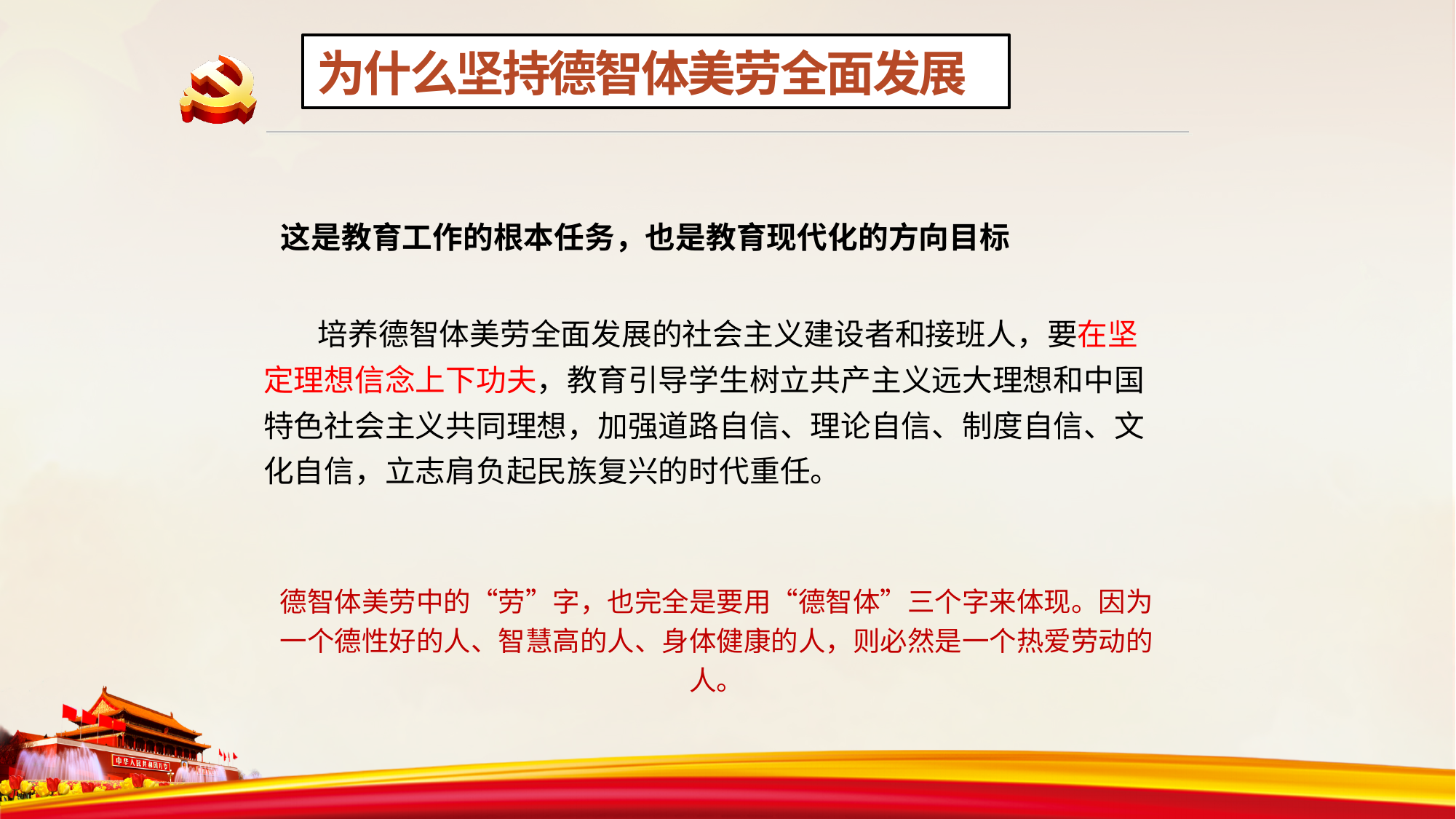

为什么坚持德智体美劳全面发展
这是教育工作的根本任务，也是教育现代化的方向目标
       培养德智体美劳全面发展的社会主义建设者和接班人，要在坚定理想信念上下功夫，教育引导学生树立共产主义远大理想和中国特色社会主义共同理想，加强道路自信、理论自信、制度自信、文化自信，立志肩负起民族复兴的时代重任。
德智体美劳中的“劳”字，也完全是要用“德智体”三个字来体现。因为一个德性好的人、智慧高的人、身体健康的人，则必然是一个热爱劳动的人。